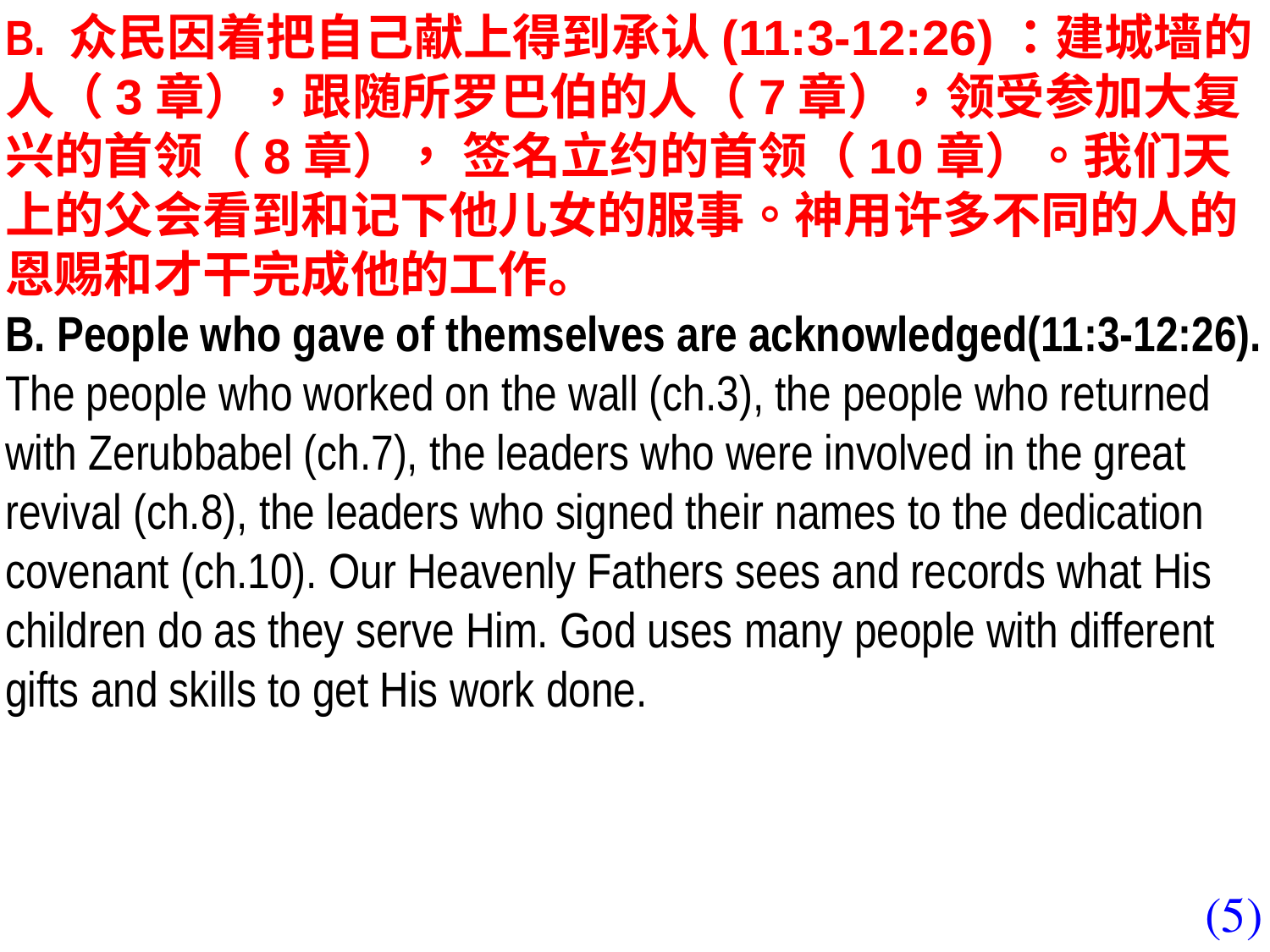

B. 众民因着把自己献上得到承认(11:3-12:26)：建城墙的人（3章），跟随所罗巴伯的人（7章），领受参加大复兴的首领（8章）， 签名立约的首领（10章）。我们天上的父会看到和记下他儿女的服事。神用许多不同的人的恩赐和才干完成他的工作。
B. People who gave of themselves are acknowledged(11:3-12:26). The people who worked on the wall (ch.3), the people who returned with Zerubbabel (ch.7), the leaders who were involved in the great revival (ch.8), the leaders who signed their names to the dedication covenant (ch.10). Our Heavenly Fathers sees and records what His children do as they serve Him. God uses many people with different gifts and skills to get His work done.
(5)